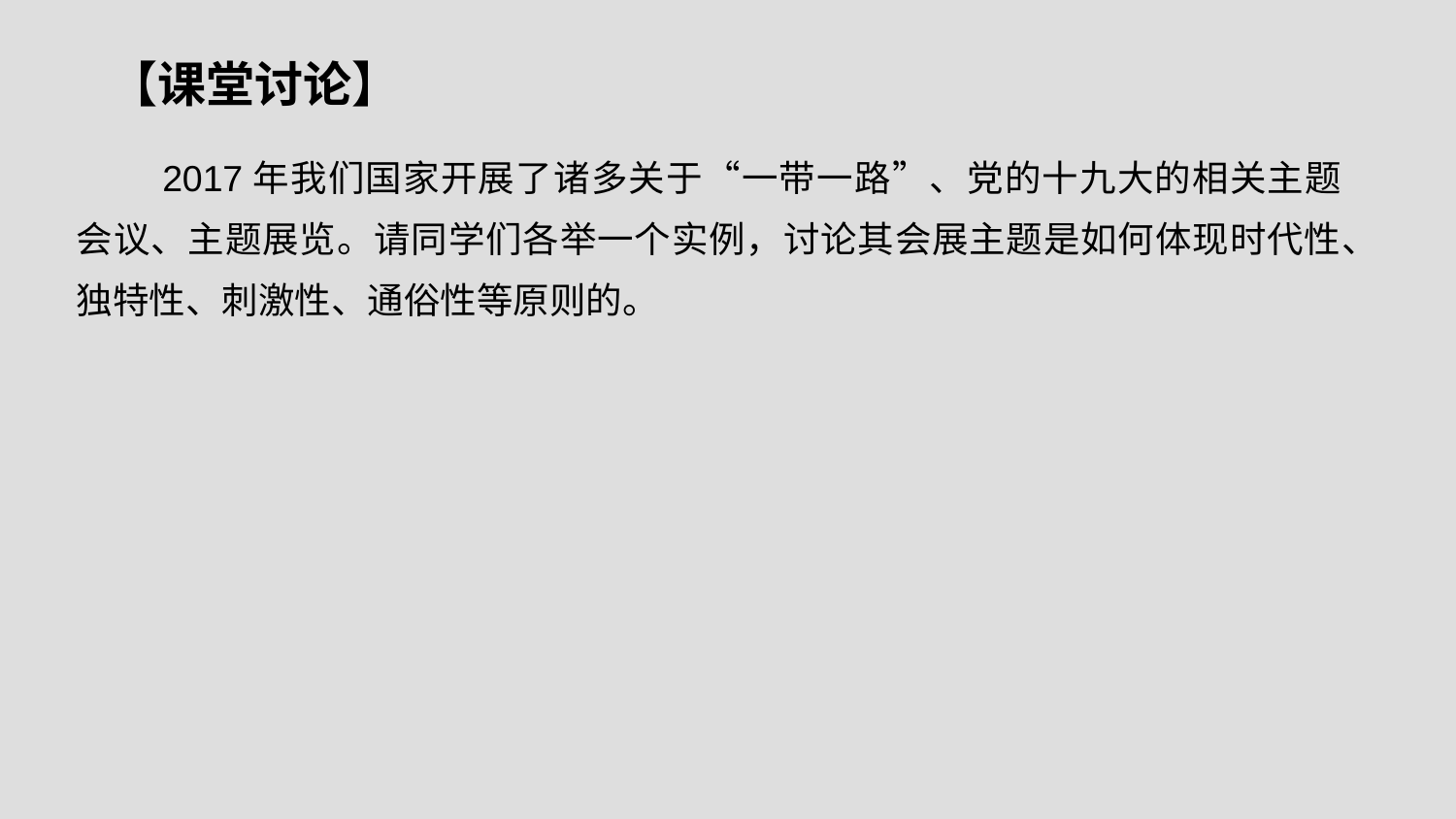

# 【课堂讨论】
2017年我们国家开展了诸多关于“一带一路”、党的十九大的相关主题会议、主题展览。请同学们各举一个实例，讨论其会展主题是如何体现时代性、独特性、刺激性、通俗性等原则的。